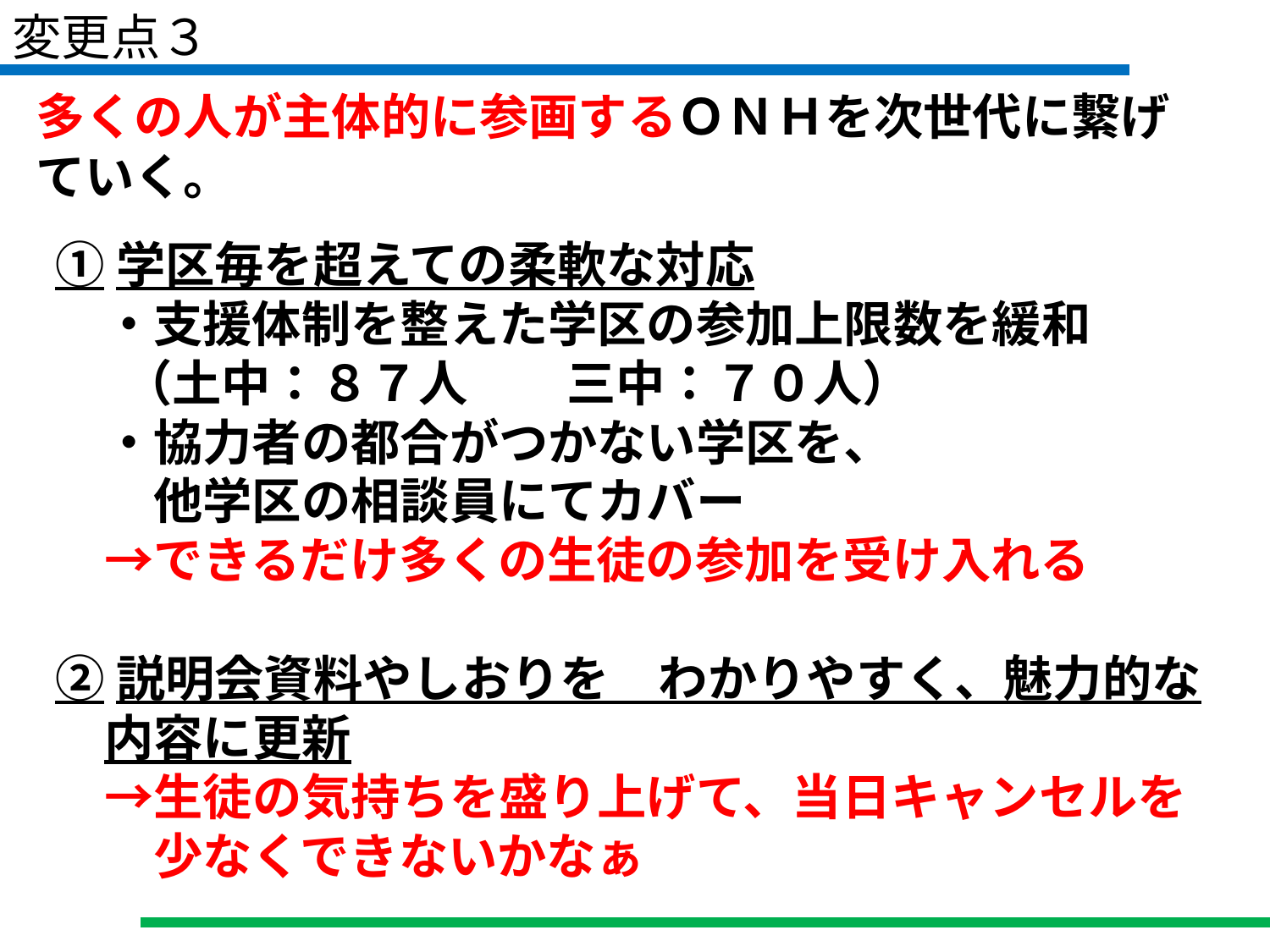

変更点３
多くの人が主体的に参画するＯＮＨを次世代に繋げていく。
①学区毎を超えての柔軟な対応
　・支援体制を整えた学区の参加上限数を緩和
     （土中：８７人　　三中：７０人）
　・協力者の都合がつかない学区を、
　　他学区の相談員にてカバー
　→できるだけ多くの生徒の参加を受け入れる

②説明会資料やしおりを　わかりやすく、魅力的な
　内容に更新
　→生徒の気持ちを盛り上げて、当日キャンセルを
　　少なくできないかなぁ